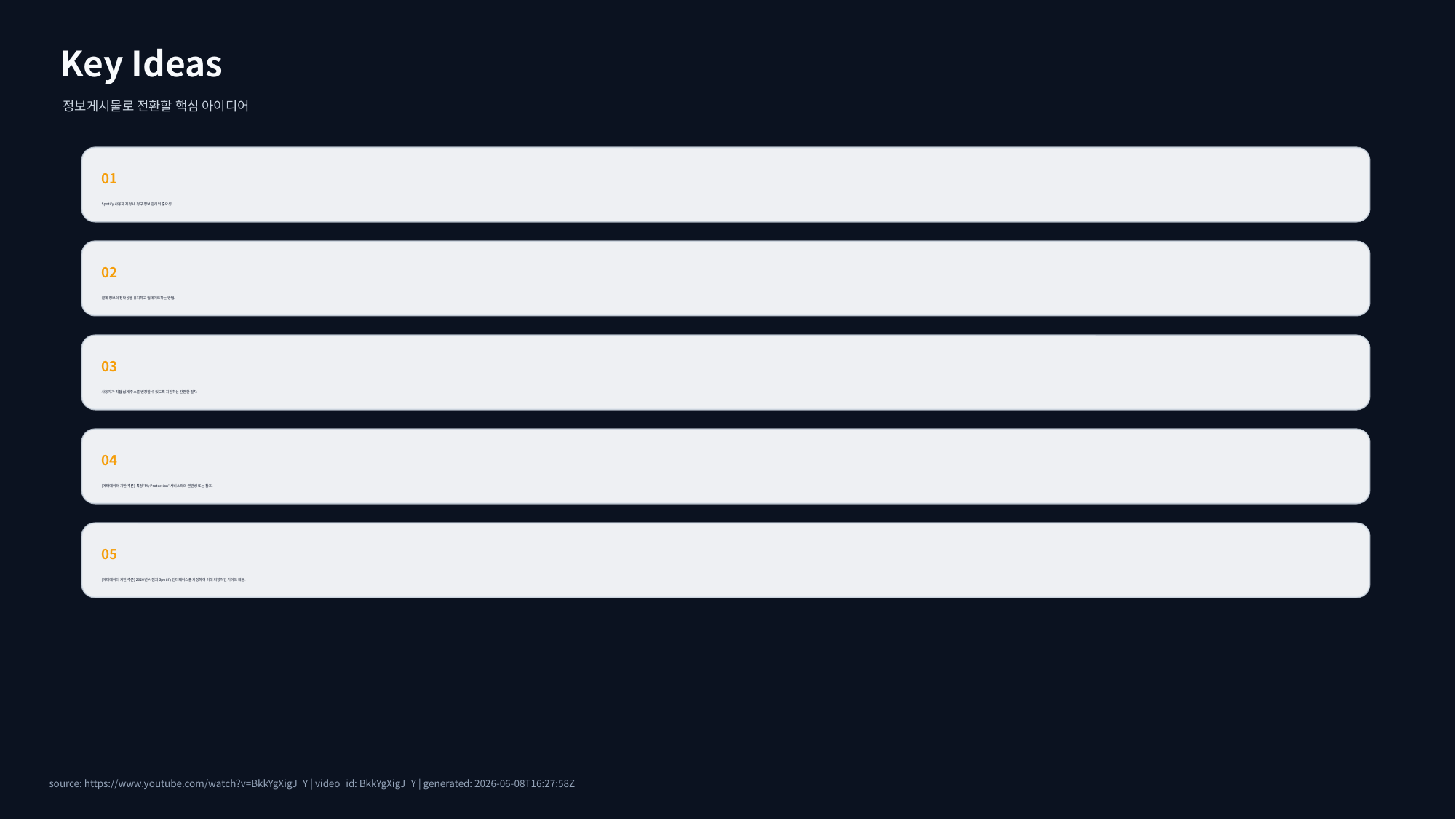

Key Ideas
정보게시물로 전환할 핵심 아이디어

01
Spotify 사용자 계정 내 청구 정보 관리의 중요성.

02
결제 정보의 정확성을 유지하고 업데이트하는 방법.

03
사용자가 직접 쉽게 주소를 변경할 수 있도록 지원하는 간편한 절차.

04
(메타데이터 기반 추론) 특정 'My Protection' 서비스와의 연관성 또는 참조.

05
(메타데이터 기반 추론) 2026년 시점의 Spotify 인터페이스를 가정하여 미래 지향적인 가이드 제공.
source: https://www.youtube.com/watch?v=BkkYgXigJ_Y | video_id: BkkYgXigJ_Y | generated: 2026-06-08T16:27:58Z